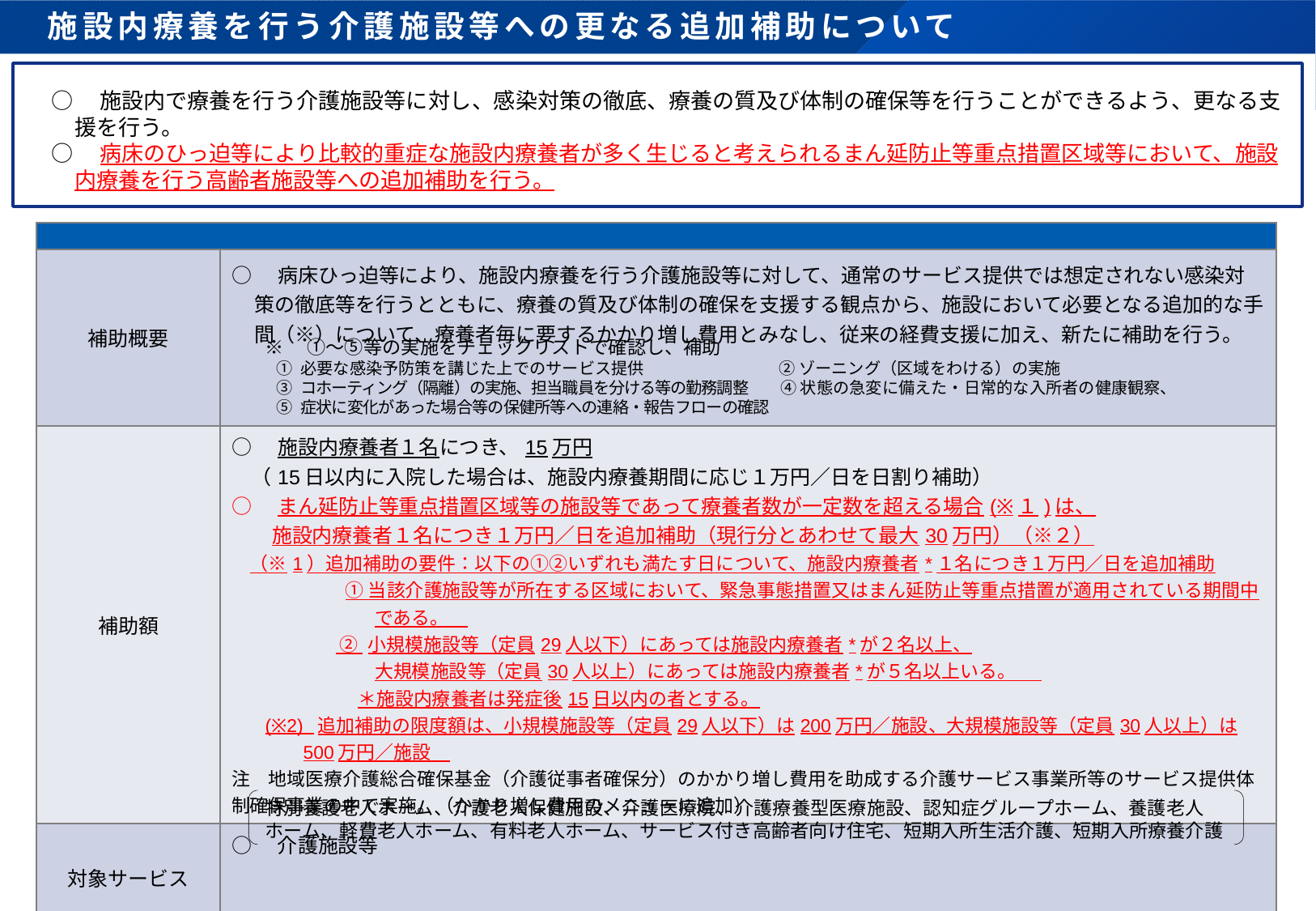

# 施設内療養を行う介護施設等への更なる追加補助について

○　施設内で療養を行う介護施設等に対し、感染対策の徹底、療養の質及び体制の確保等を行うことができるよう、更なる支援を行う。
○　病床のひっ迫等により比較的重症な施設内療養者が多く生じると考えられるまん延防止等重点措置区域等において、施設内療養を行う高齢者施設等への追加補助を行う。
|  |  |
| --- | --- |
| 補助概要 | ○　病床ひっ迫等により、施設内療養を行う介護施設等に対して、通常のサービス提供では想定されない感染対策の徹底等を行うとともに、療養の質及び体制の確保を支援する観点から、施設において必要となる追加的な手間（※）について、療養者毎に要するかかり増し費用とみなし、従来の経費支援に加え、新たに補助を行う。 |
| 補助額 | ○　施設内療養者１名につき、15万円 　（15日以内に入院した場合は、施設内療養期間に応じ１万円／日を日割り補助） ○　まん延防止等重点措置区域等の施設等であって療養者数が一定数を超える場合(※１)は、 　　施設内療養者１名につき１万円／日を追加補助（現行分とあわせて最大30万円）（※２） 　（※1）追加補助の要件：以下の①②いずれも満たす日について、施設内療養者\*１名につき１万円／日を追加補助 　① 当該介護施設等が所在する区域において、緊急事態措置又はまん延防止等重点措置が適用されている期間中である。　 ② 小規模施設等（定員29人以下）にあっては施設内療養者\*が２名以上、 大規模施設等（定員30人以上）にあっては施設内療養者\*が５名以上いる。 ＊施設内療養者は発症後15日以内の者とする。 　(※2) 追加補助の限度額は、小規模施設等（定員29人以下）は200万円／施設、大規模施設等（定員30人以上）は500万円／施設　 注　地域医療介護総合確保基金（介護従事者確保分）のかかり増し費用を助成する介護サービス事業所等のサービス提供体制確保事業の中で実施。（かかり増し費用のメニューに追加） |
| 対象サービス | ○　介護施設等 |
| 適用時期 | ○　令和３年４月１日（追加補助分は令和４年１月９日） |
※　①～⑤等の実施をチェックリストで確認し、補助
① 必要な感染予防策を講じた上でのサービス提供　　　　　　　 　② ゾーニング（区域をわける）の実施
③ コホーティング（隔離）の実施、担当職員を分ける等の勤務調整　　④ 状態の急変に備えた・日常的な入所者の健康観察、
⑤ 症状に変化があった場合等の保健所等への連絡・報告フローの確認

特別養護老人ホーム、介護老人保健施設、介護医療院、介護療養型医療施設、認知症グループホーム、養護老人ホーム、軽費老人ホーム、有料老人ホーム、サービス付き高齢者向け住宅、短期入所生活介護、短期入所療養介護